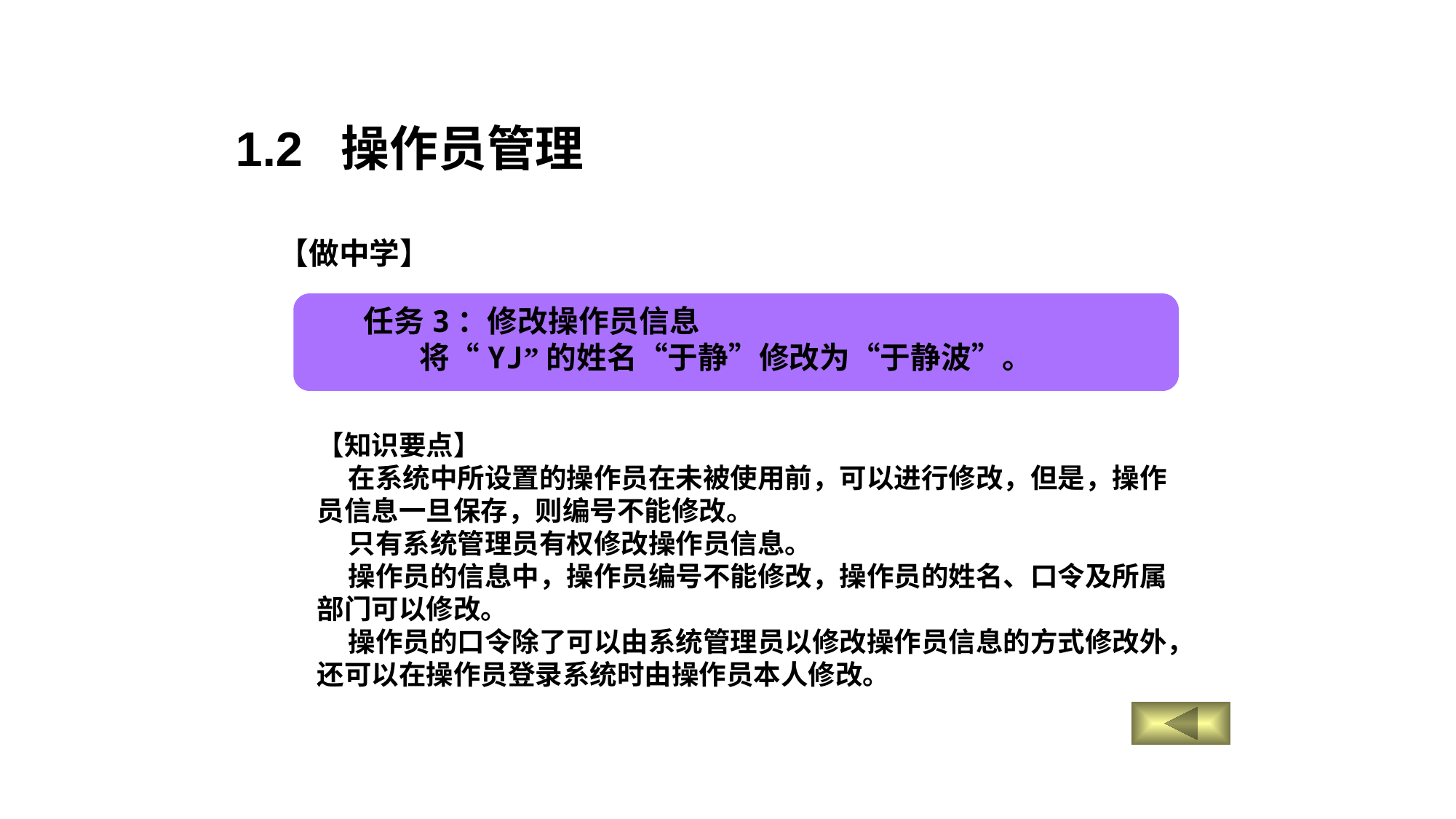

1.2  操作员管理
【做中学】

任务3：修改操作员信息
       将“YJ”的姓名“于静”修改为“于静波”。
【知识要点】
    在系统中所设置的操作员在未被使用前，可以进行修改，但是，操作员信息一旦保存，则编号不能修改。
    只有系统管理员有权修改操作员信息。
    操作员的信息中，操作员编号不能修改，操作员的姓名、口令及所属部门可以修改。
    操作员的口令除了可以由系统管理员以修改操作员信息的方式修改外，还可以在操作员登录系统时由操作员本人修改。